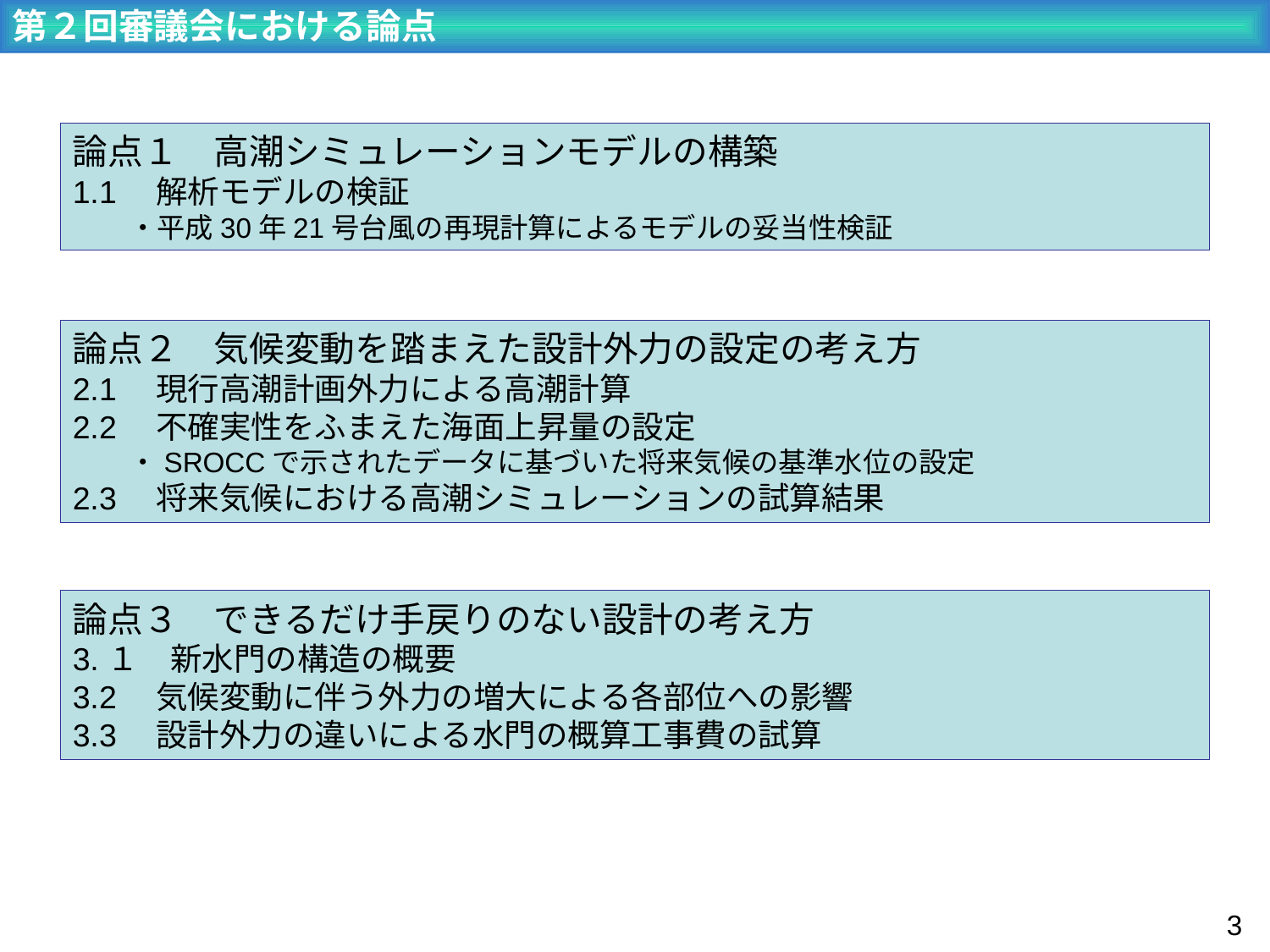

第２回審議会における論点
論点１　高潮シミュレーションモデルの構築
1.1　解析モデルの検証
　　・平成30年21号台風の再現計算によるモデルの妥当性検証
論点２　気候変動を踏まえた設計外力の設定の考え方
2.1　現行高潮計画外力による高潮計算
2.2　不確実性をふまえた海面上昇量の設定
　　・SROCCで示されたデータに基づいた将来気候の基準水位の設定
2.3　将来気候における高潮シミュレーションの試算結果
論点３　できるだけ手戻りのない設計の考え方
3.１　新水門の構造の概要
3.2　気候変動に伴う外力の増大による各部位への影響
3.3　設計外力の違いによる水門の概算工事費の試算
3